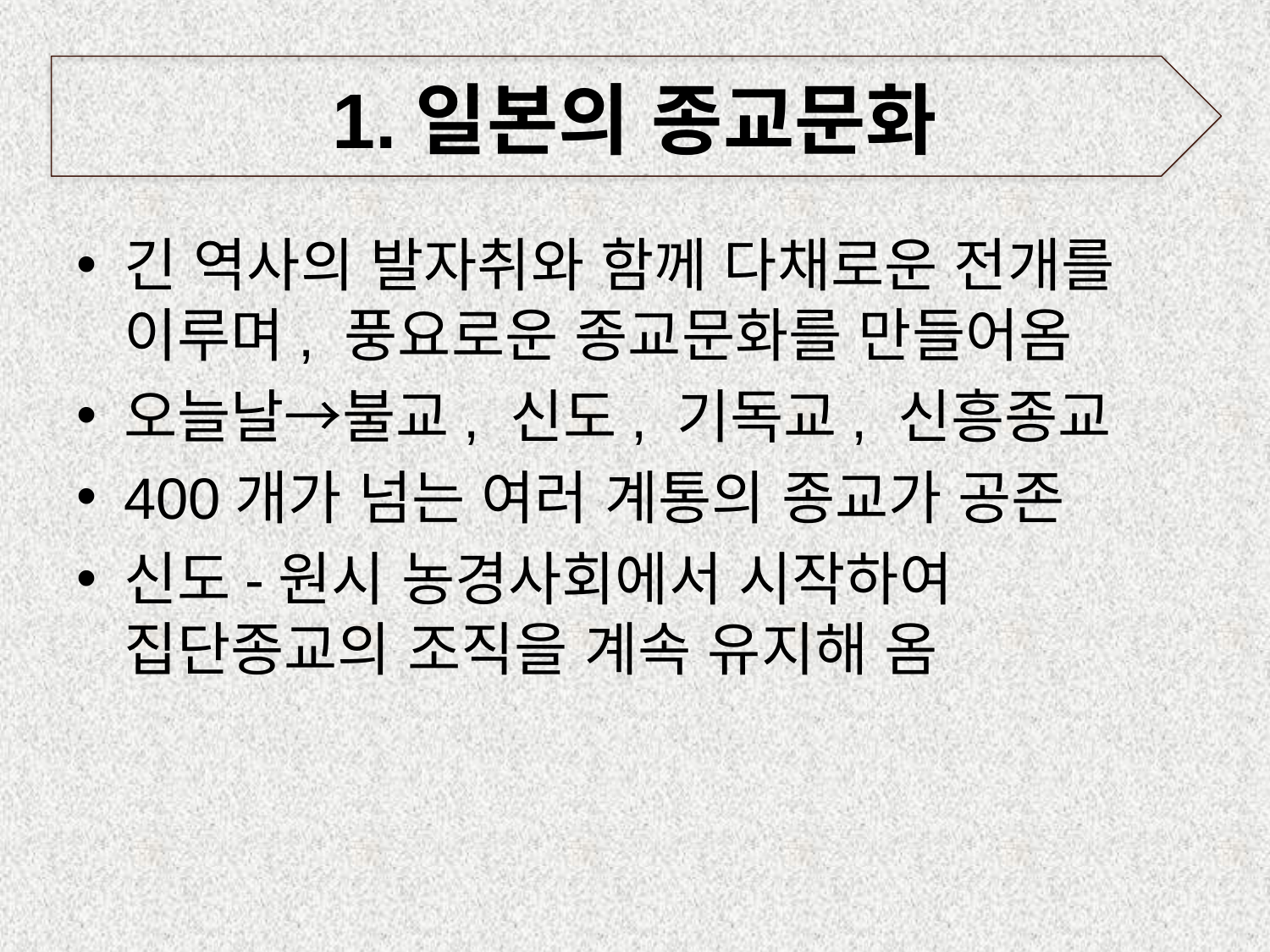

# 1.일본의 종교문화

긴 역사의 발자취와 함께 다채로운 전개를 이루며, 풍요로운 종교문화를 만들어옴
오늘날→불교, 신도, 기독교, 신흥종교
400개가 넘는 여러 계통의 종교가 공존
신도-원시 농경사회에서 시작하여 집단종교의 조직을 계속 유지해 옴